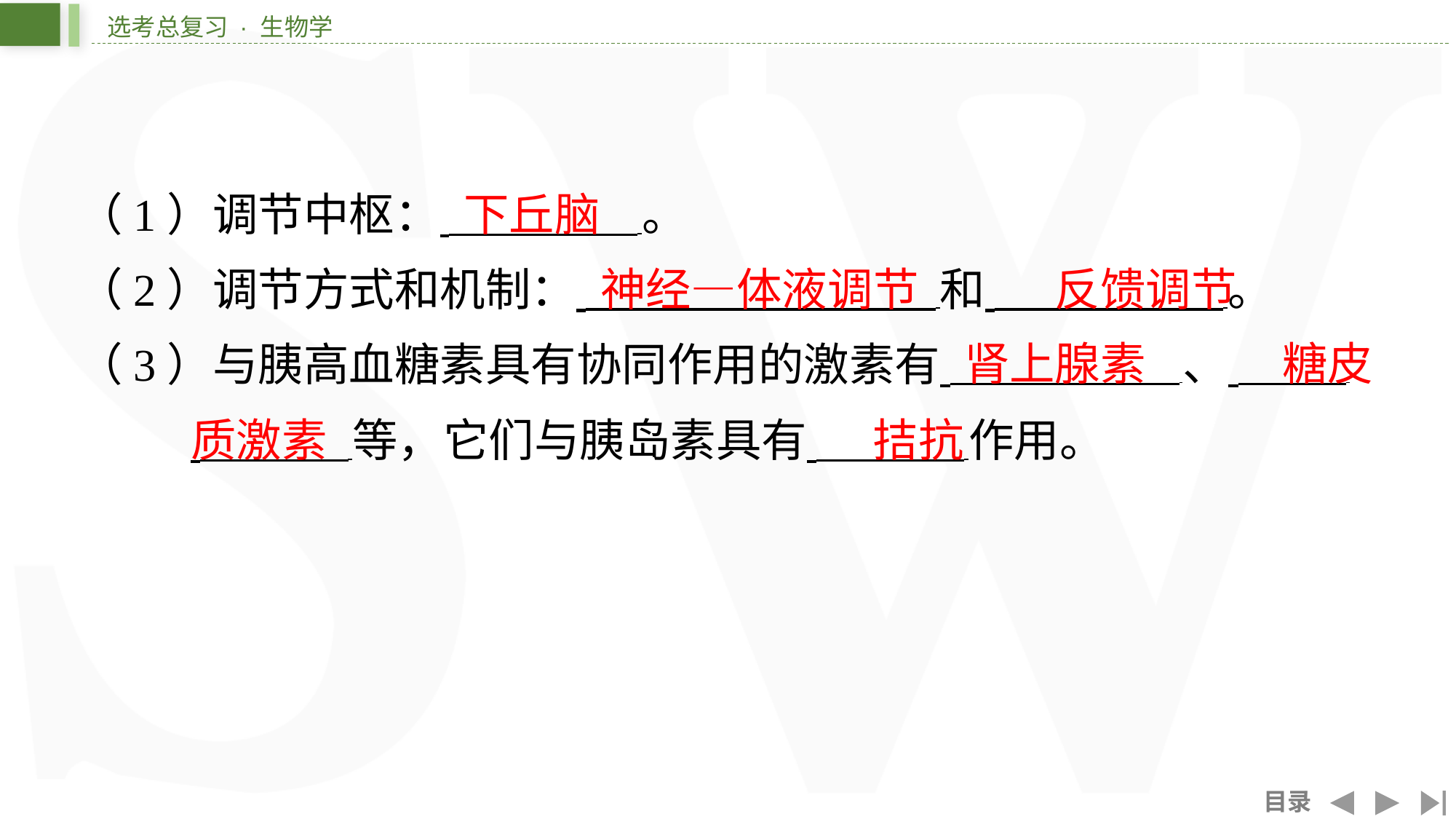

下丘脑
（1）调节中枢：                              ⁠。
神经—体液调节
反馈调节
（2）调节方式和机制：                                                      和                                    ⁠。
肾上腺素
糖皮
（3）与胰高血糖素具有协同作用的激素有                                    、                  ⁠
                        等，它们与胰岛素具有                        ⁠作用。
质激素
拮抗